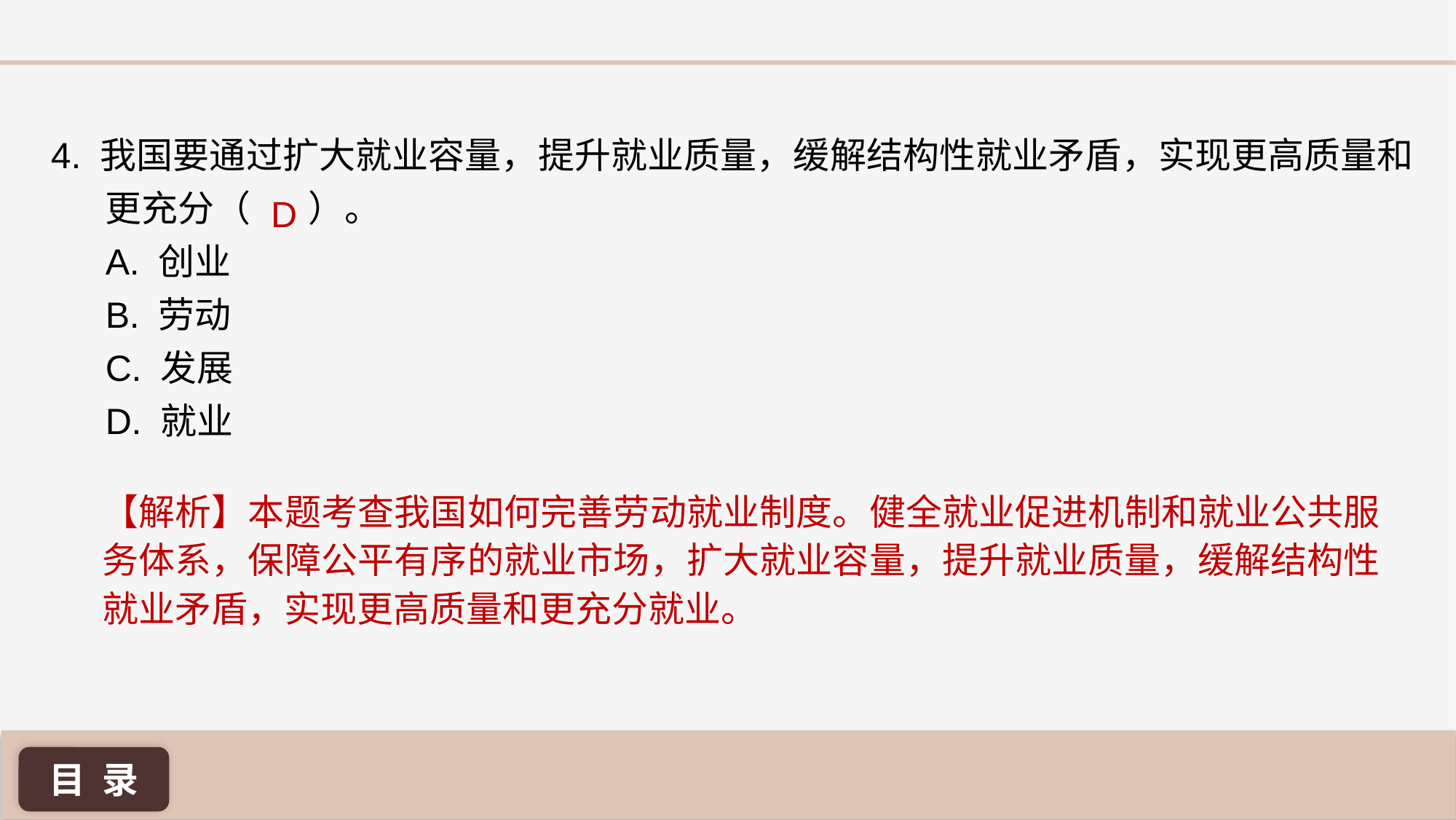

4. 我国要通过扩大就业容量，提升就业质量，缓解结构性就业矛盾，实现更高质量和更充分（       ）。
A. 创业
B. 劳动
C. 发展
D. 就业
D
【解析】本题考查我国如何完善劳动就业制度。健全就业促进机制和就业公共服务体系，保障公平有序的就业市场，扩大就业容量，提升就业质量，缓解结构性就业矛盾，实现更高质量和更充分就业。